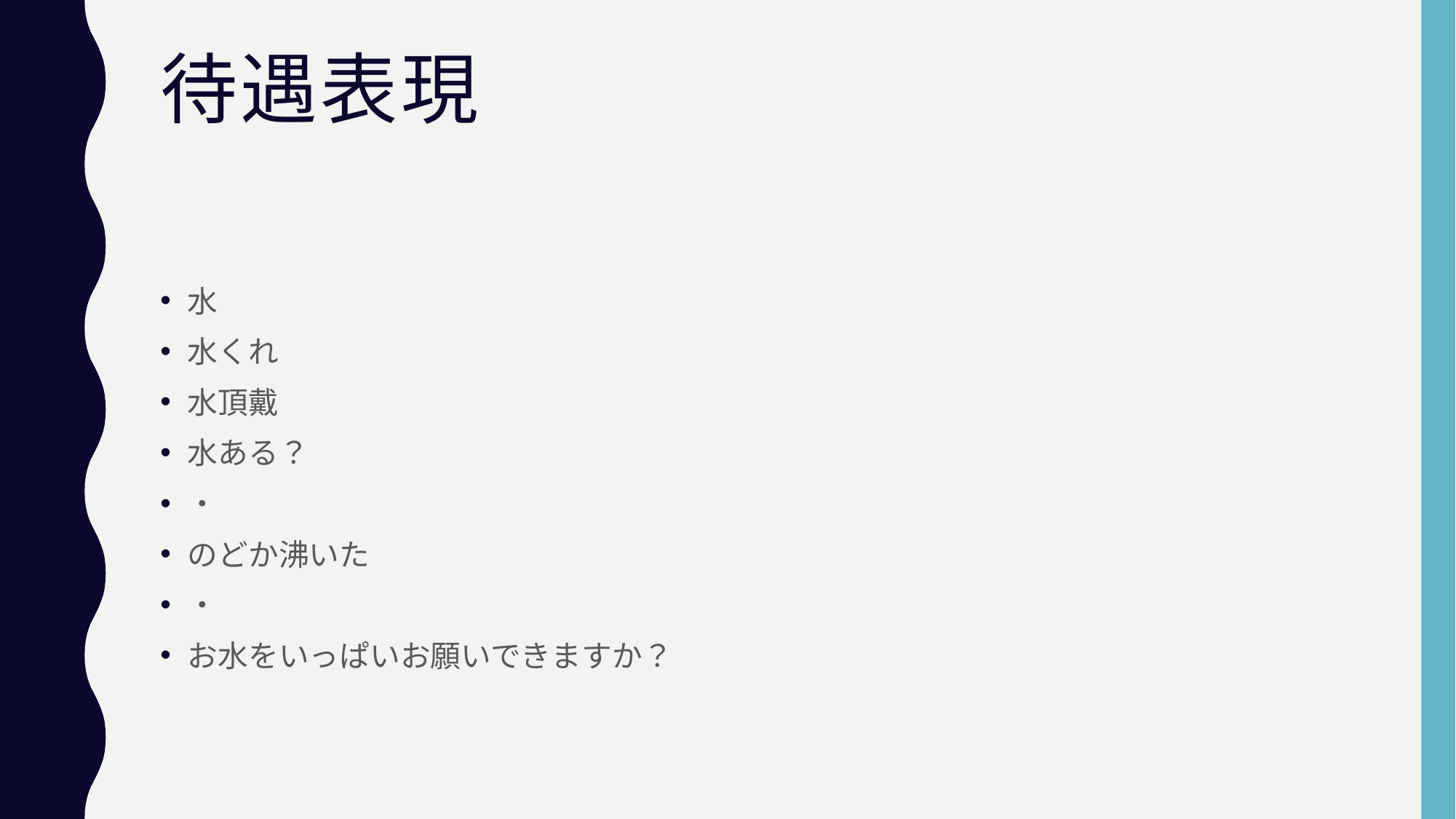

# 待遇表現
水
水くれ
水頂戴
水ある？
・
のどか沸いた
・
お水をいっぱいお願いできますか？